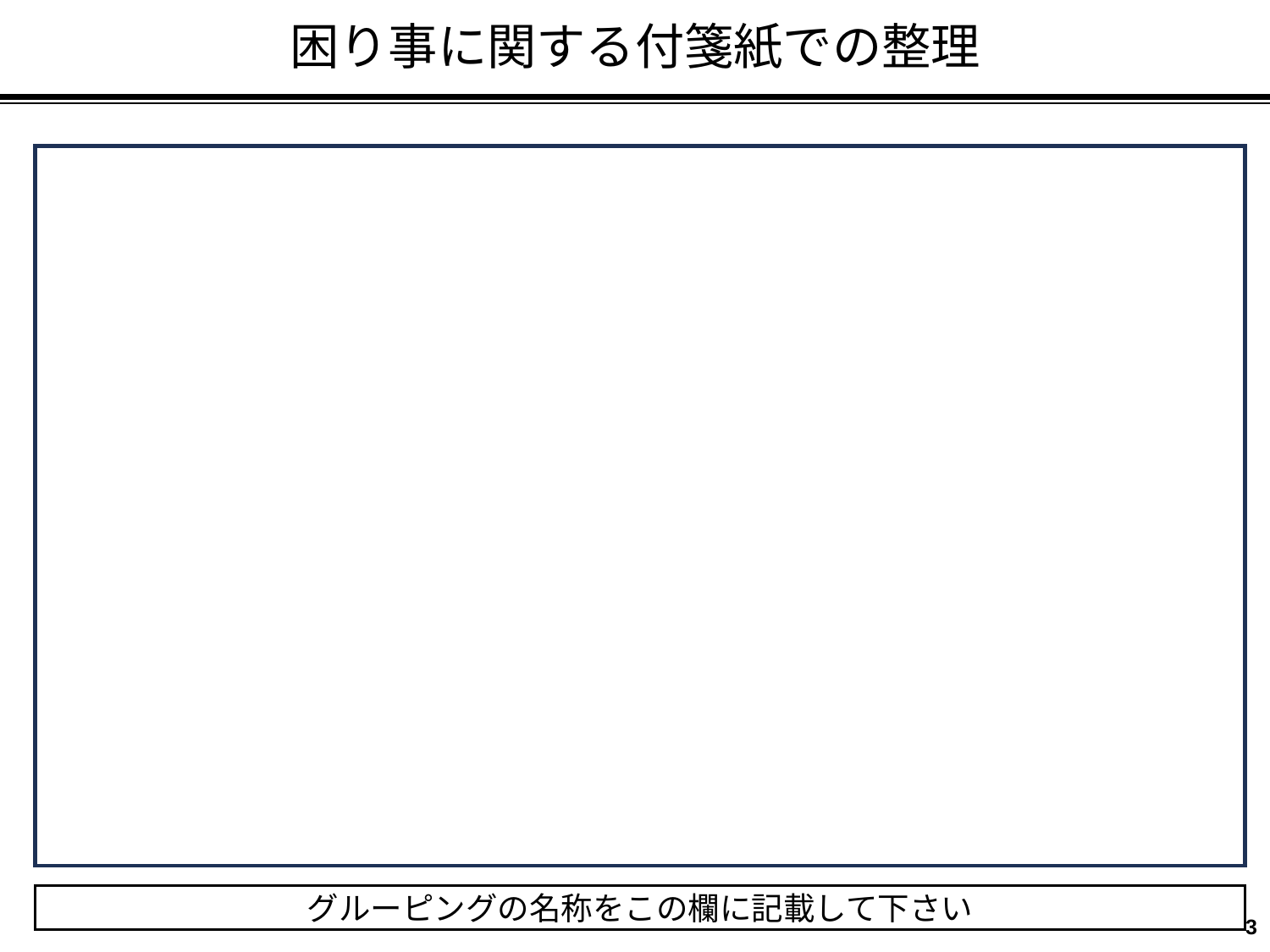

# 困り事に関する付箋紙での整理

グルーピングの名称をこの欄に記載して下さい
3